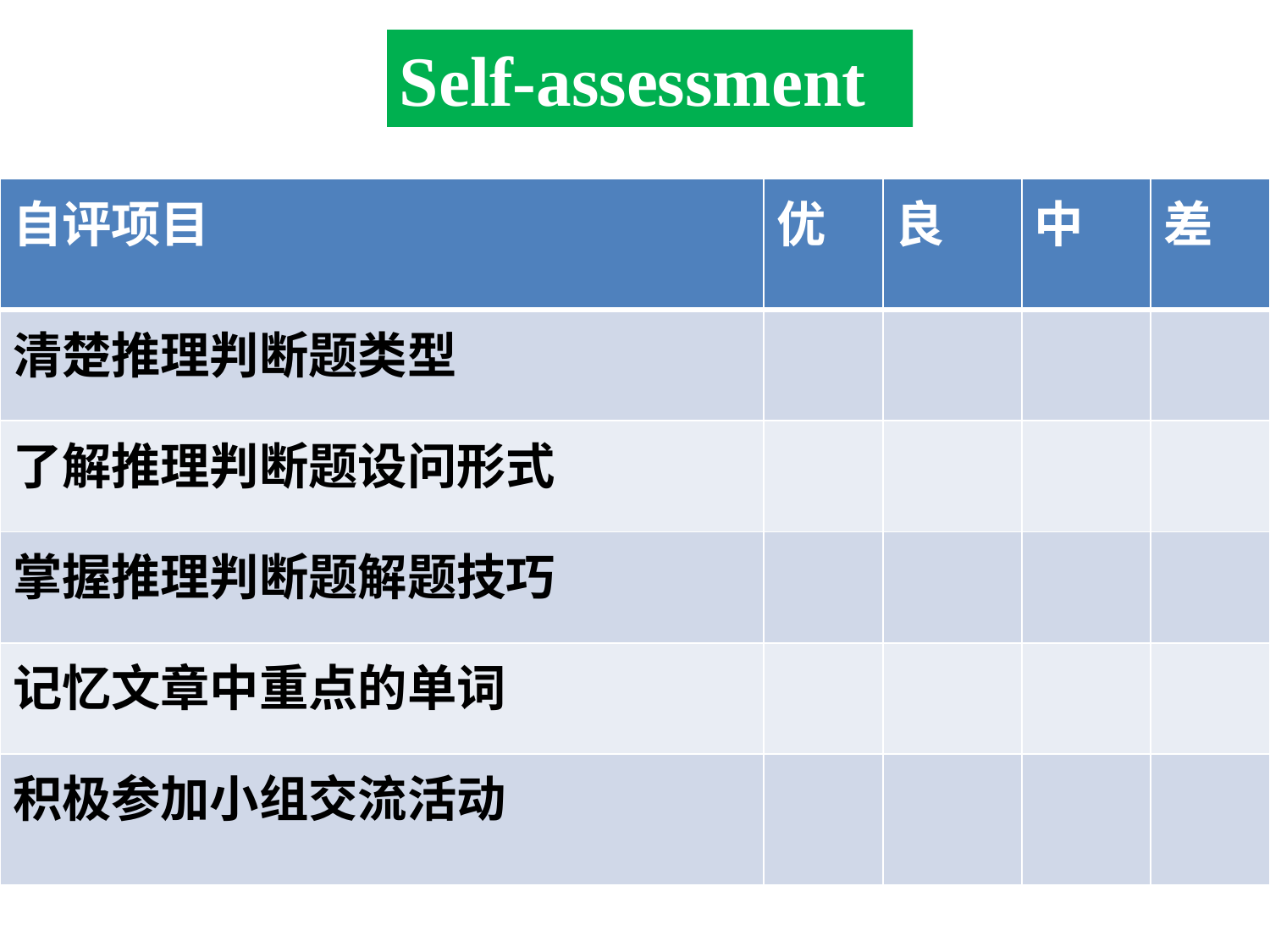

Self-assessment
| 自评项目 | 优 | 良 | 中 | 差 |
| --- | --- | --- | --- | --- |
| 清楚推理判断题类型 |  |  |  |  |
| 了解推理判断题设问形式 |  |  |  |  |
| 掌握推理判断题解题技巧 |  |  |  |  |
| 记忆文章中重点的单词 |  |  |  |  |
| 积极参加小组交流活动 |  |  |  |  |